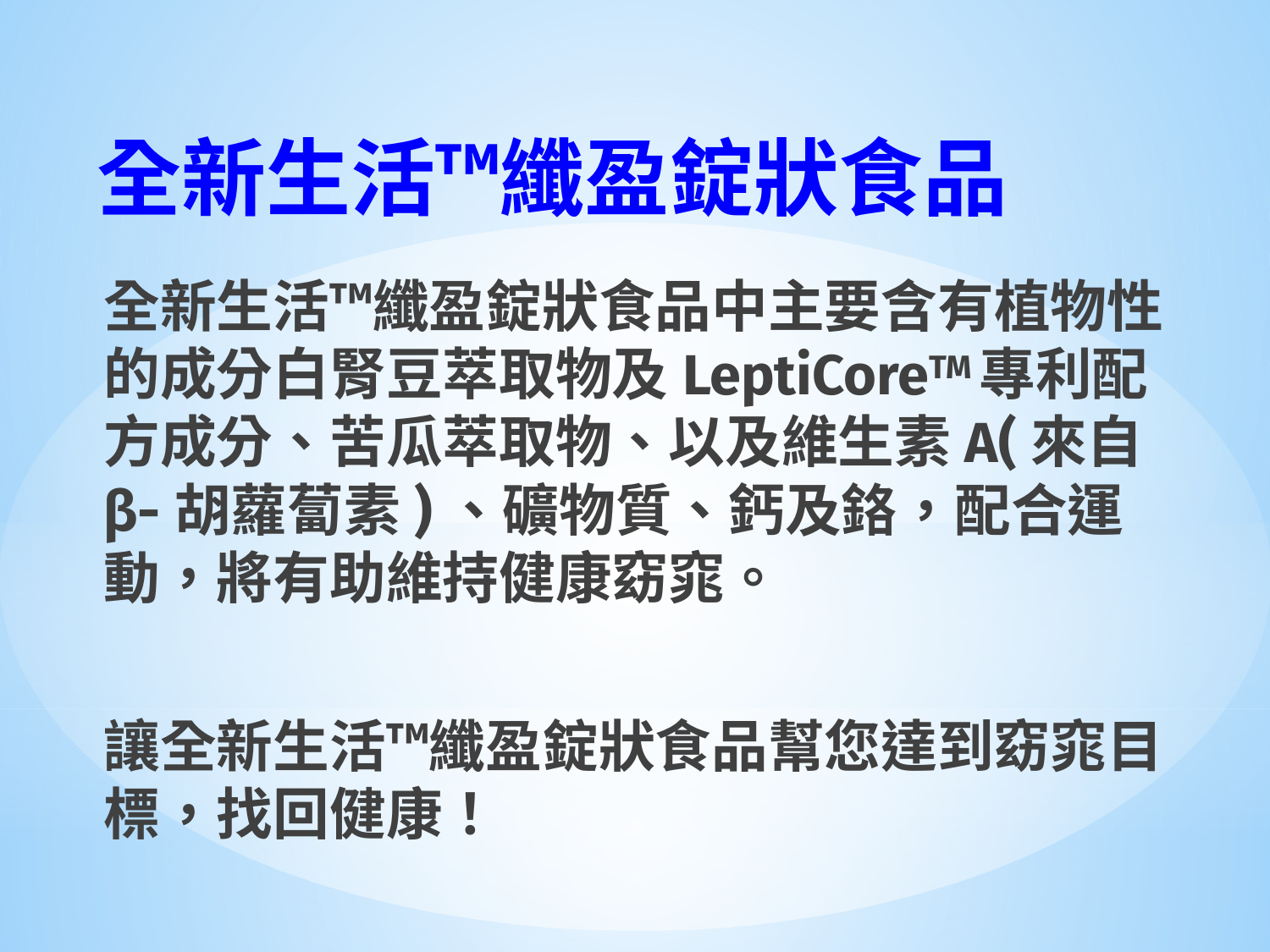

全新生活™纖盈錠狀食品
全新生活™纖盈錠狀食品中主要含有植物性的成分白腎豆萃取物及LeptiCoreTM專利配方成分、苦瓜萃取物、以及維生素A(來自β-胡蘿蔔素)、礦物質、鈣及鉻，配合運動，將有助維持健康窈窕。

讓全新生活™纖盈錠狀食品幫您達到窈窕目標，找回健康！